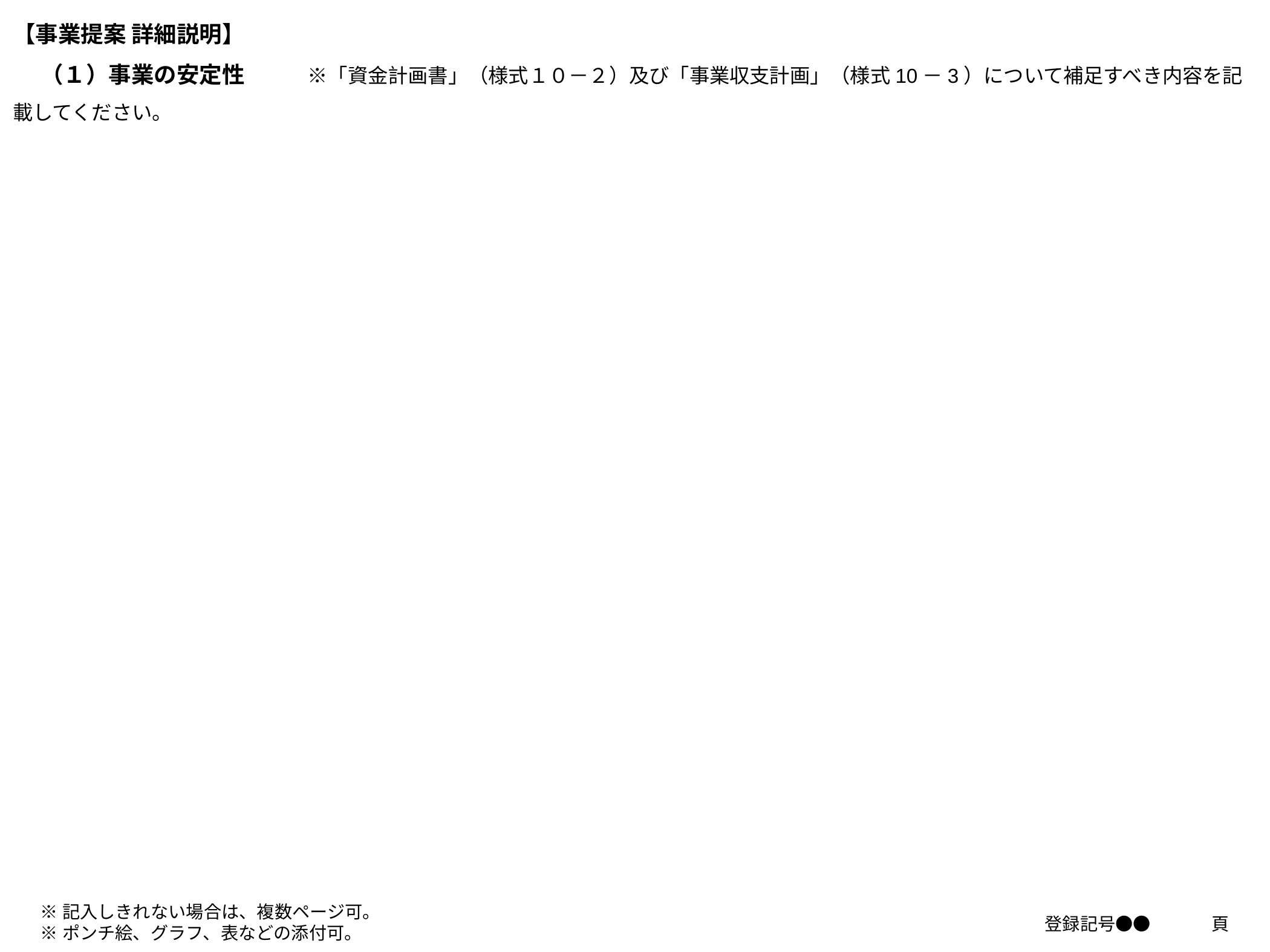

# 【事業提案 詳細説明】 　 （１）事業の安定性　　　※「資金計画書」（様式１０－２）及び「事業収支計画」（様式10－3）について補足すべき内容を記載してください。

※記入しきれない場合は、複数ページ可。
※ポンチ絵、グラフ、表などの添付可。
登録記号●●
頁